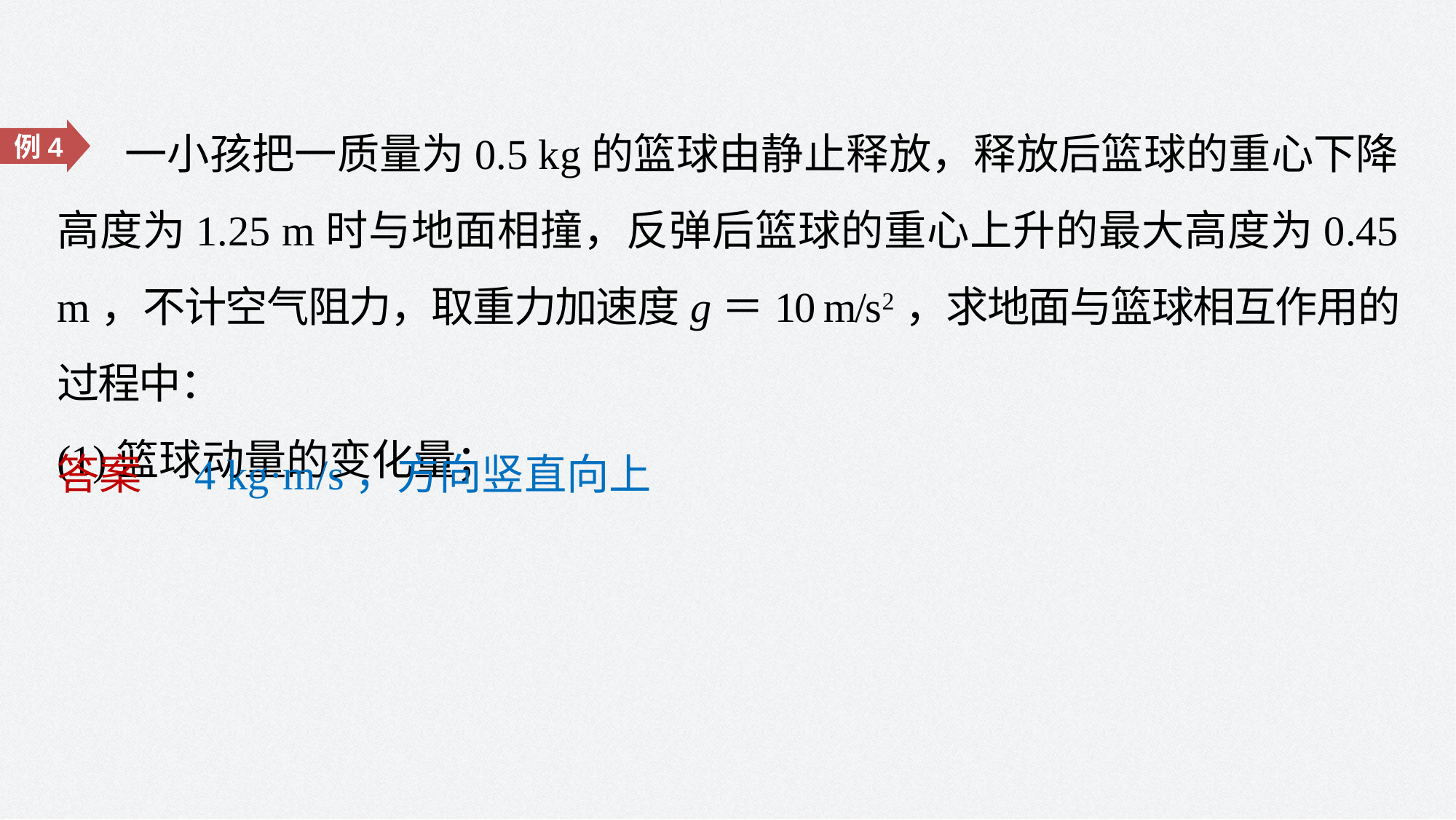

一小孩把一质量为0.5 kg的篮球由静止释放，释放后篮球的重心下降高度为1.25 m时与地面相撞，反弹后篮球的重心上升的最大高度为0.45 m，不计空气阻力，取重力加速度g＝10 m/s2，求地面与篮球相互作用的过程中：
(1)篮球动量的变化量；

例4
答案　4 kg·m/s，方向竖直向上